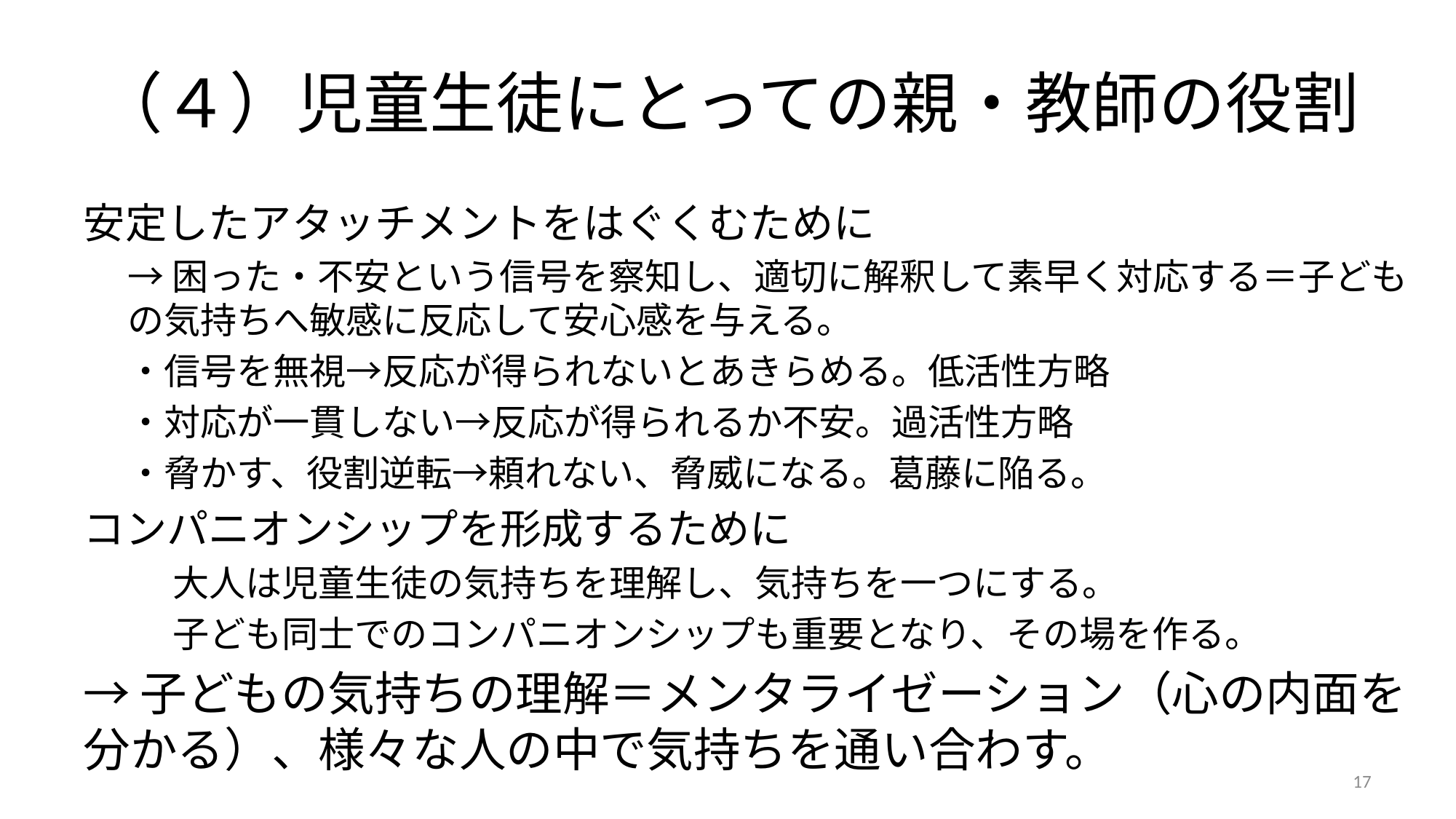

# （４）児童生徒にとっての親・教師の役割
安定したアタッチメントをはぐくむために
→困った・不安という信号を察知し、適切に解釈して素早く対応する＝子どもの気持ちへ敏感に反応して安心感を与える。
・信号を無視→反応が得られないとあきらめる。低活性方略
・対応が一貫しない→反応が得られるか不安。過活性方略
・脅かす、役割逆転→頼れない、脅威になる。葛藤に陥る。
コンパニオンシップを形成するために
大人は児童生徒の気持ちを理解し、気持ちを一つにする。
子ども同士でのコンパニオンシップも重要となり、その場を作る。
→子どもの気持ちの理解＝メンタライゼーション（心の内面を分かる）、様々な人の中で気持ちを通い合わす。
17